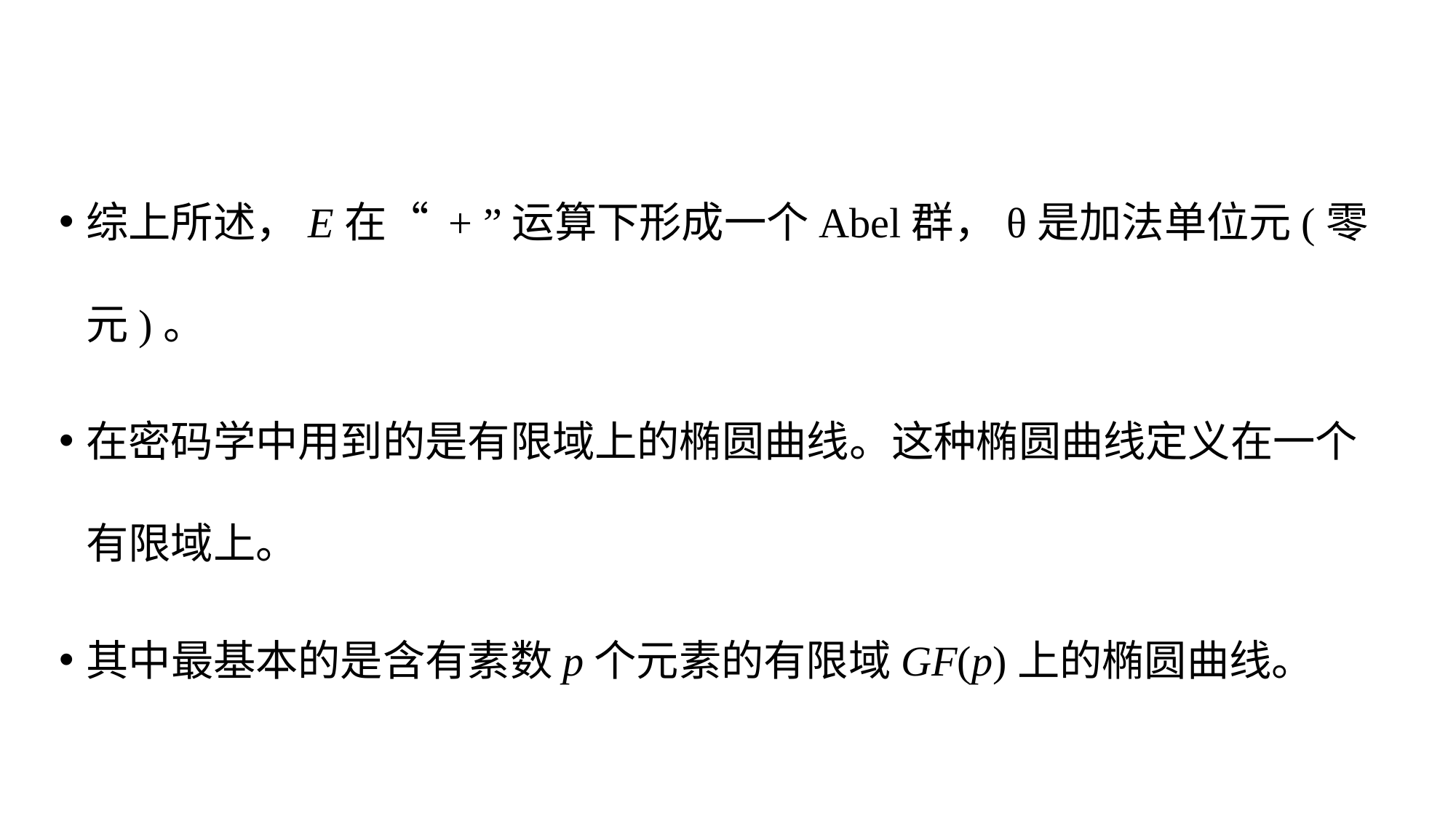

综上所述，E在“ + ”运算下形成一个Abel群，θ是加法单位元(零元)。
在密码学中用到的是有限域上的椭圆曲线。这种椭圆曲线定义在一个有限域上。
其中最基本的是含有素数p个元素的有限域GF(p)上的椭圆曲线。